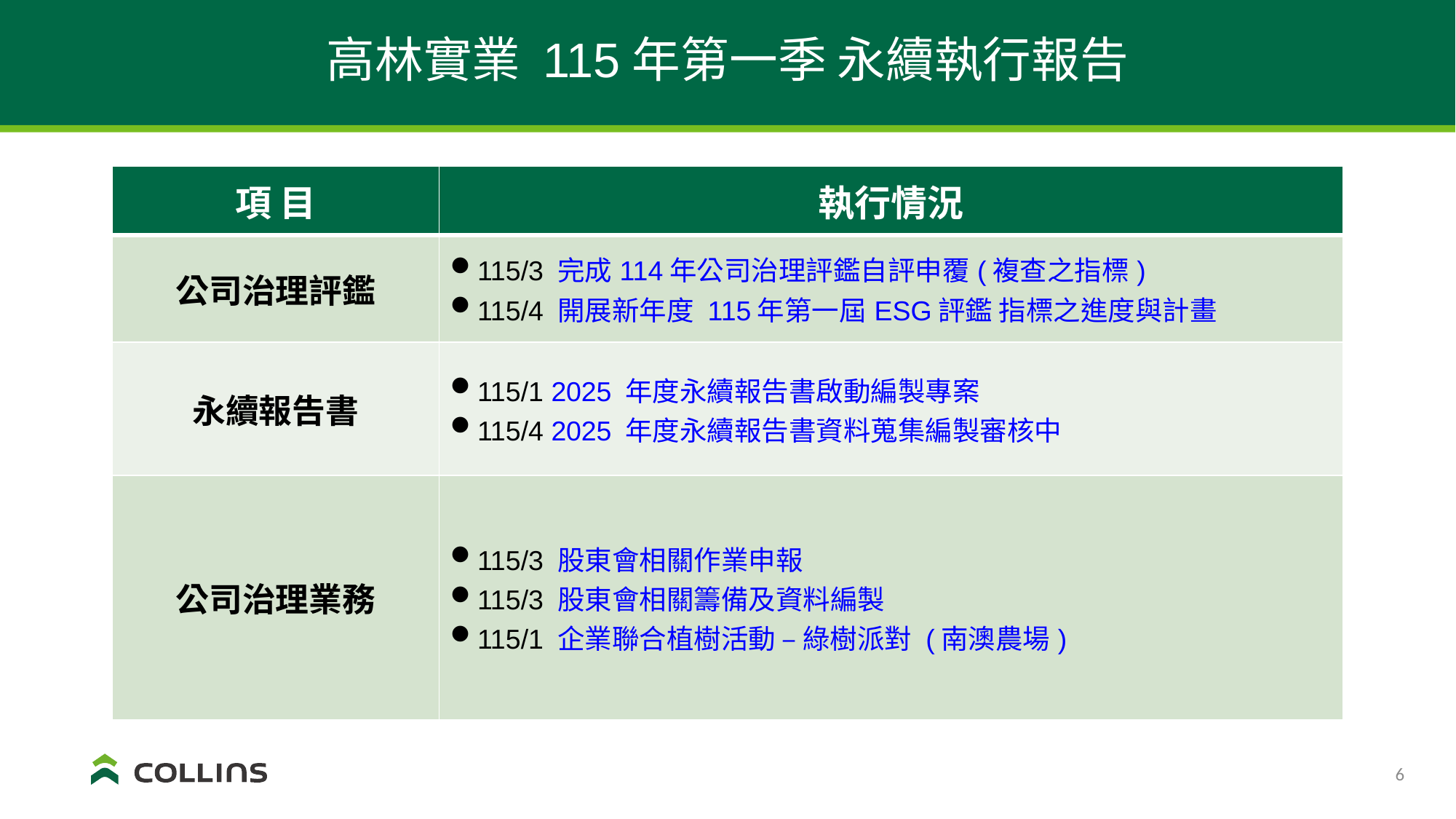

# 高林實業 115年第一季 永續執行報告
| 項 目 | 執行情況 |
| --- | --- |
| 公司治理評鑑 | 115/3 完成114年公司治理評鑑自評申覆(複查之指標) 115/4 開展新年度 115年第一屆ESG評鑑 指標之進度與計畫 |
| 永續報告書 | 115/1 2025 年度永續報告書啟動編製專案 115/4 2025 年度永續報告書資料蒐集編製審核中 |
| 公司治理業務 | 115/3 股東會相關作業申報 115/3 股東會相關籌備及資料編製 115/1 企業聯合植樹活動 – 綠樹派對 (南澳農場) |
6